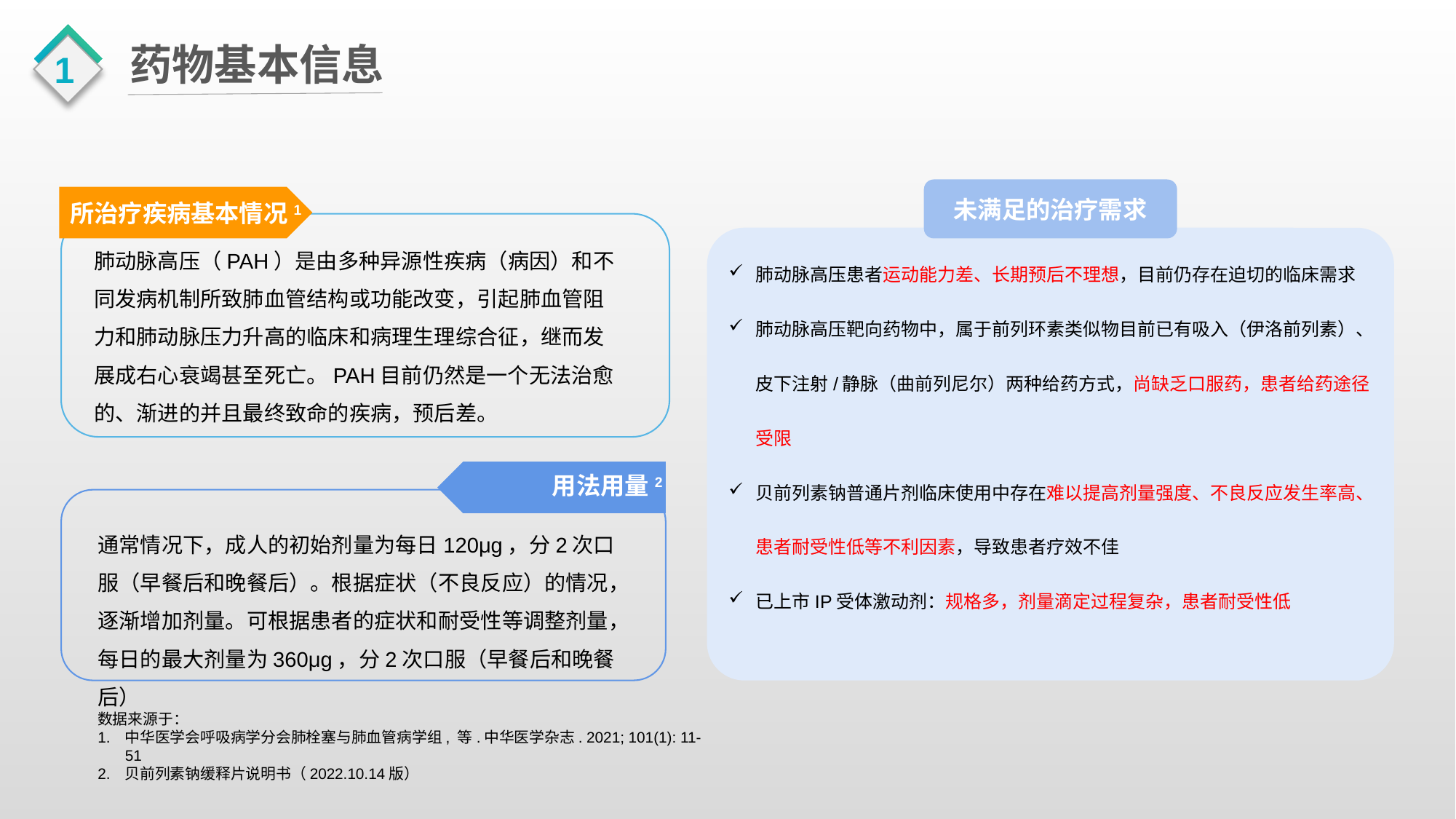

1
药物基本信息
未满足的治疗需求
所治疗疾病基本情况1

肺动脉高压患者运动能力差、长期预后不理想，目前仍存在迫切的临床需求
肺动脉高压靶向药物中，属于前列环素类似物目前已有吸入（伊洛前列素）、皮下注射/静脉（曲前列尼尔）两种给药方式，尚缺乏口服药，患者给药途径受限
贝前列素钠普通片剂临床使用中存在难以提高剂量强度、不良反应发生率高、患者耐受性低等不利因素，导致患者疗效不佳
已上市IP受体激动剂：规格多，剂量滴定过程复杂，患者耐受性低

肺动脉高压（PAH）是由多种异源性疾病（病因）和不同发病机制所致肺血管结构或功能改变，引起肺血管阻力和肺动脉压力升高的临床和病理生理综合征，继而发展成右心衰竭甚至死亡。PAH目前仍然是一个无法治愈的、渐进的并且最终致命的疾病，预后差。

用法用量2

通常情况下，成人的初始剂量为每日120μg，分2次口服（早餐后和晚餐后）。根据症状（不良反应）的情况，逐渐增加剂量。可根据患者的症状和耐受性等调整剂量，每日的最大剂量为360μg，分2次口服（早餐后和晚餐后）
数据来源于：
中华医学会呼吸病学分会肺栓塞与肺血管病学组, 等.中华医学杂志. 2021; 101(1): 11-51
贝前列素钠缓释片说明书（2022.10.14版）